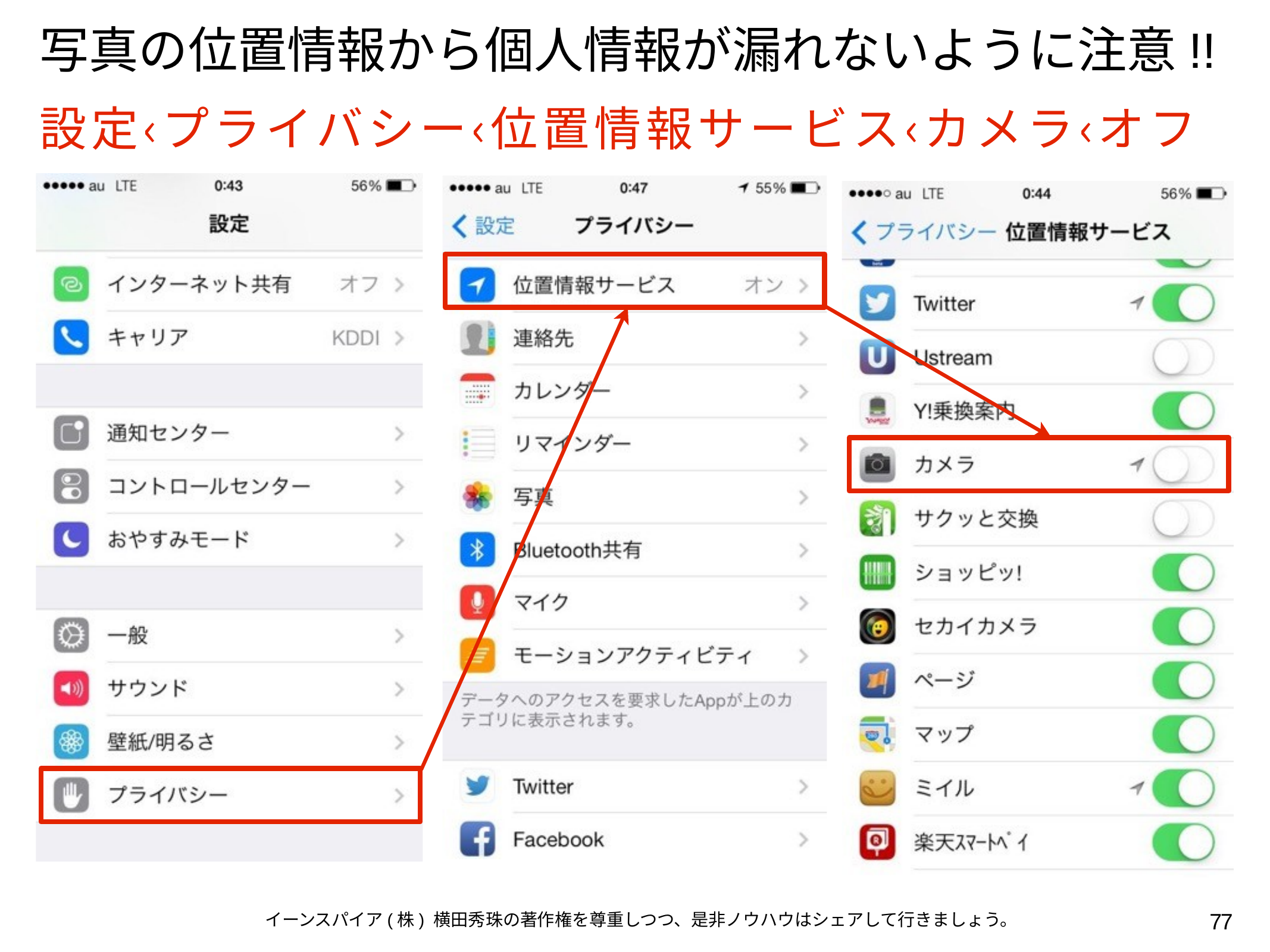

# 写真の位置情報から個人情報が漏れないように注意!!
設定‹プライバシー‹位置情報サービス‹カメラ‹オフ

77
イーンスパイア(株) 横田秀珠の著作権を尊重しつつ、是非ノウハウはシェアして行きましょう。